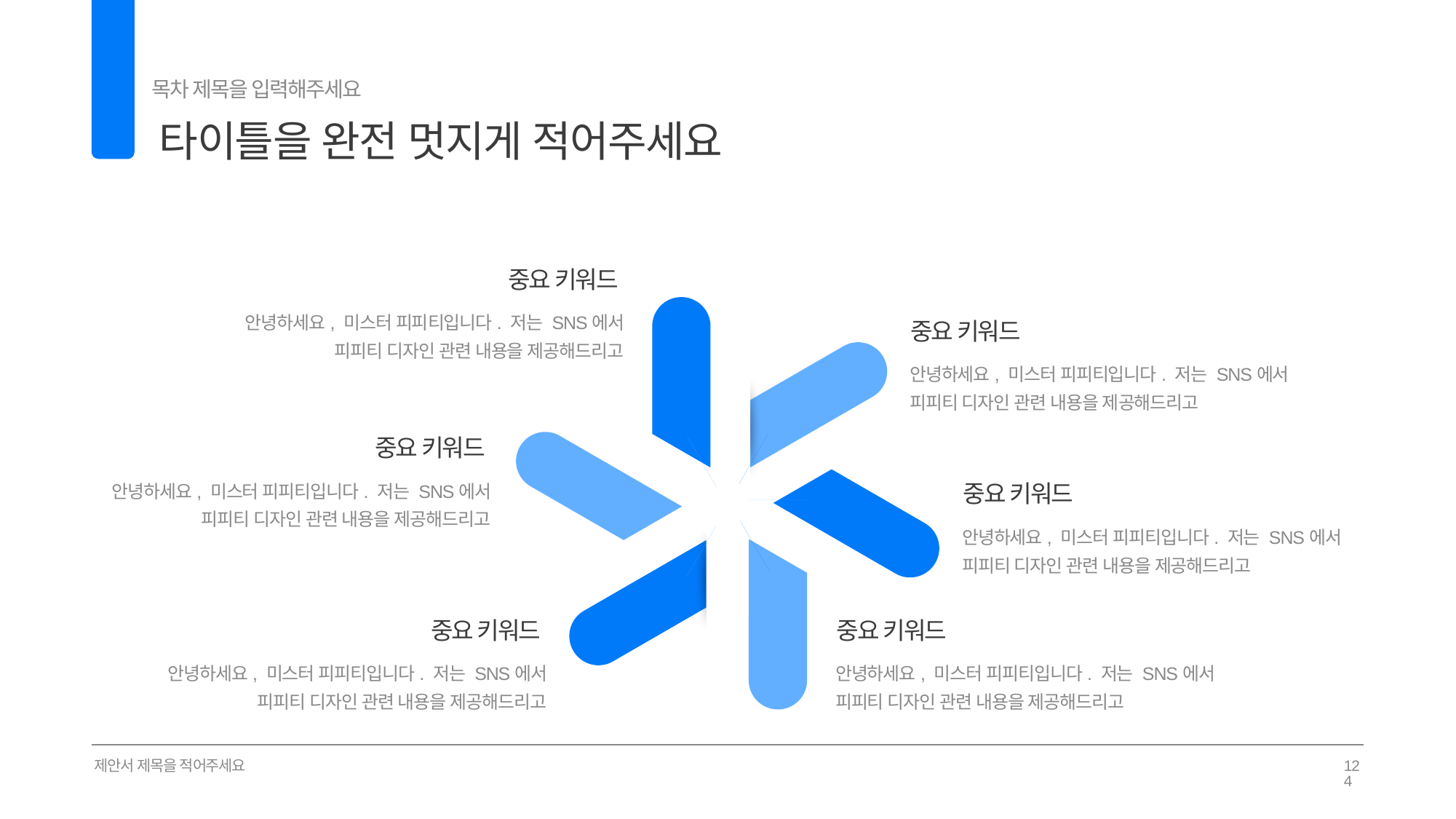

목차 제목을 입력해주세요
타이틀을 완전 멋지게 적어주세요
02
중요 키워드

안녕하세요, 미스터 피피티입니다. 저는 SNS에서 피피티 디자인 관련 내용을 제공해드리고
01
중요 키워드

02
안녕하세요, 미스터 피피티입니다. 저는 SNS에서 피피티 디자인 관련 내용을 제공해드리고

중요 키워드

06

안녕하세요, 미스터 피피티입니다. 저는 SNS에서 피피티 디자인 관련 내용을 제공해드리고
중요 키워드

안녕하세요, 미스터 피피티입니다. 저는 SNS에서 피피티 디자인 관련 내용을 제공해드리고
03

05
중요 키워드
중요 키워드
안녕하세요, 미스터 피피티입니다. 저는 SNS에서 피피티 디자인 관련 내용을 제공해드리고
안녕하세요, 미스터 피피티입니다. 저는 SNS에서 피피티 디자인 관련 내용을 제공해드리고
04
제안서 제목을 적어주세요
124